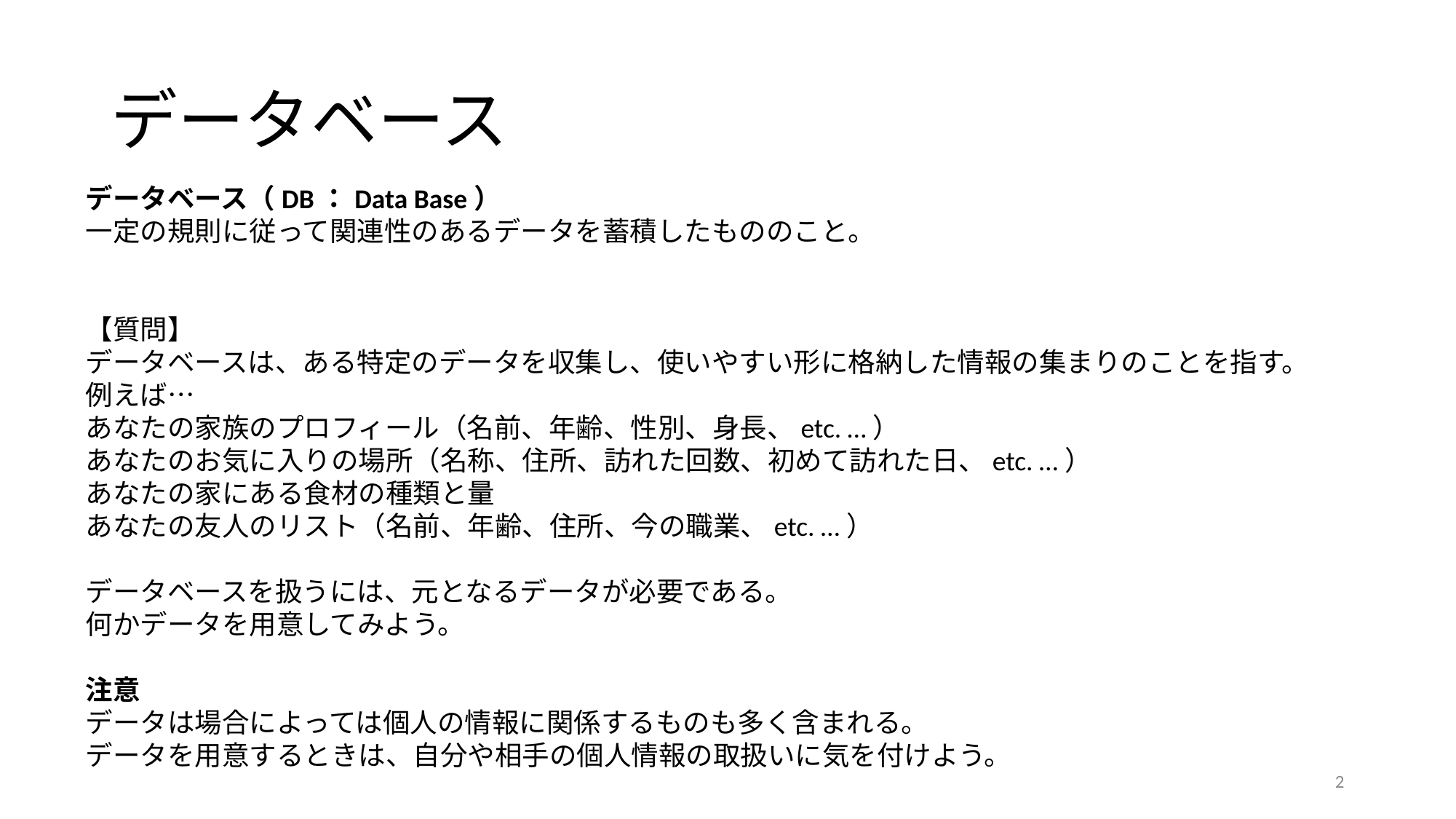

# データベース
データベース（DB：Data Base）
一定の規則に従って関連性のあるデータを蓄積したもののこと。

【質問】
データベースは、ある特定のデータを収集し、使いやすい形に格納した情報の集まりのことを指す。
例えば…
あなたの家族のプロフィール（名前、年齢、性別、身長、etc. …）
あなたのお気に入りの場所（名称、住所、訪れた回数、初めて訪れた日、etc. …）
あなたの家にある食材の種類と量
あなたの友人のリスト（名前、年齢、住所、今の職業、etc. …）

データベースを扱うには、元となるデータが必要である。
何かデータを用意してみよう。

注意
データは場合によっては個人の情報に関係するものも多く含まれる。
データを用意するときは、自分や相手の個人情報の取扱いに気を付けよう。
2